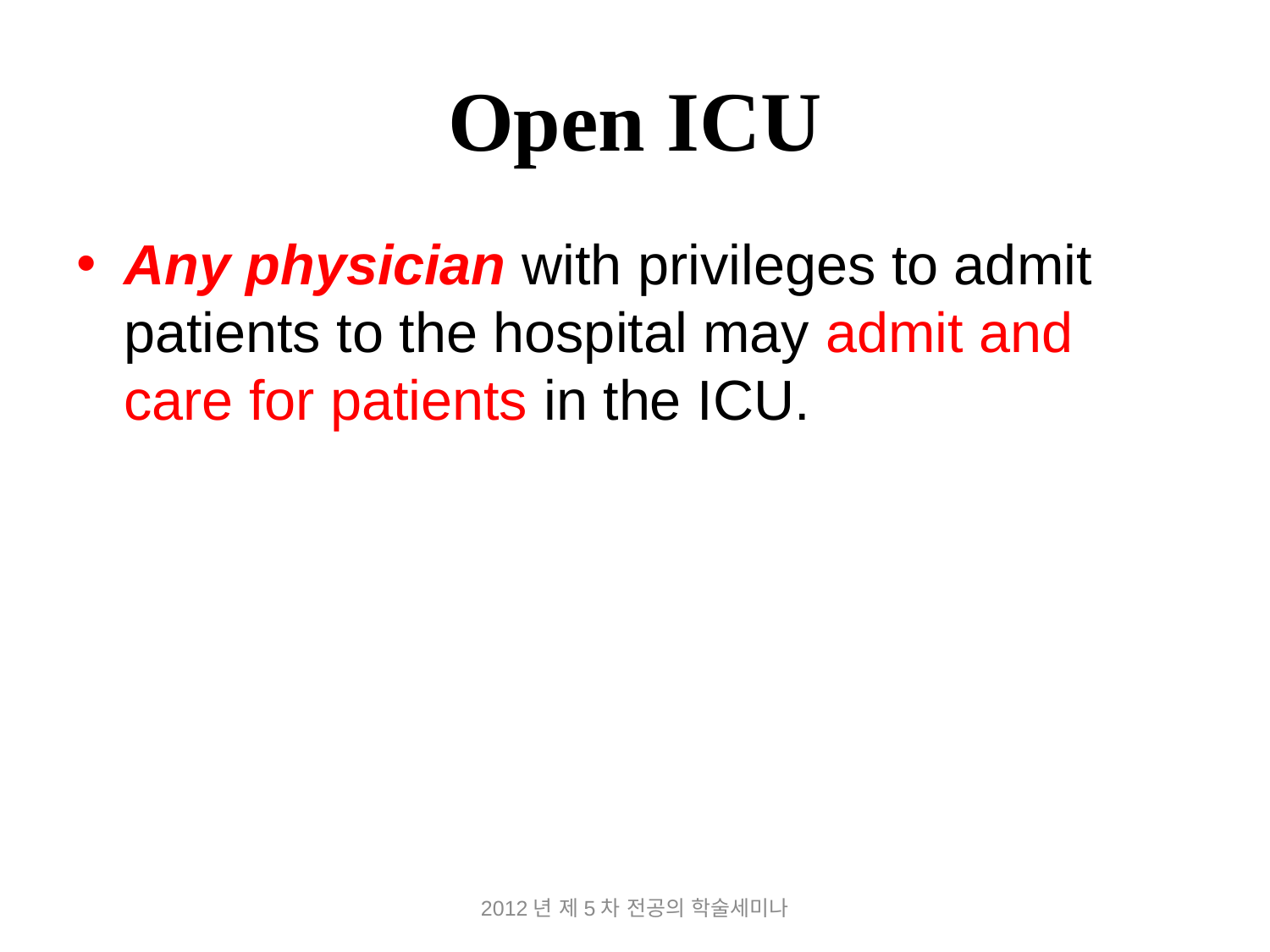

# Open ICU
Any physician with privileges to admit patients to the hospital may admit and care for patients in the ICU.
2012년 제5차 전공의 학술세미나